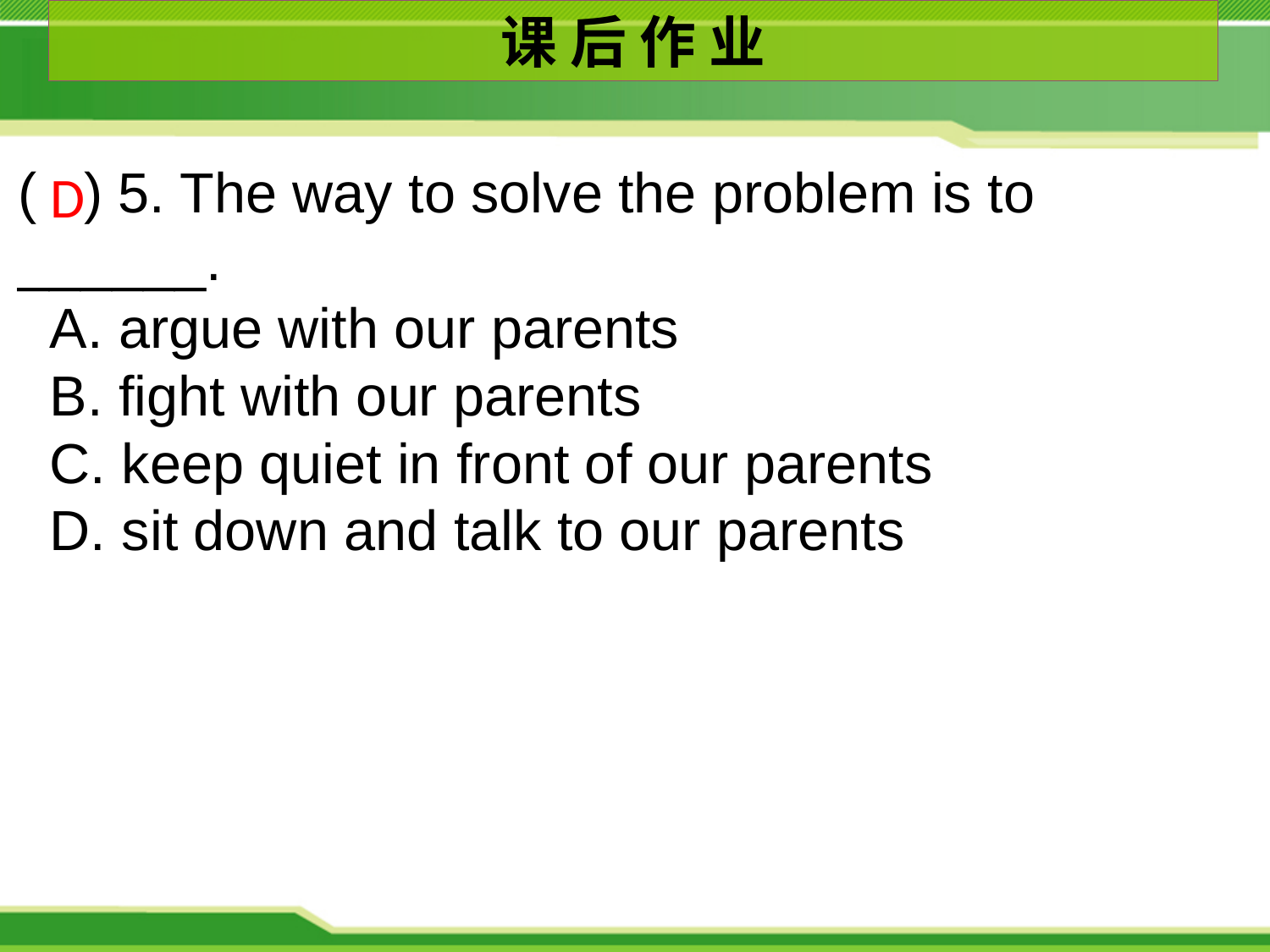

课 后 作 业
(   ) 5. The way to solve the problem is to ______.
  A. argue with our parents
  B. fight with our parents
  C. keep quiet in front of our parents
  D. sit down and talk to our parents
D